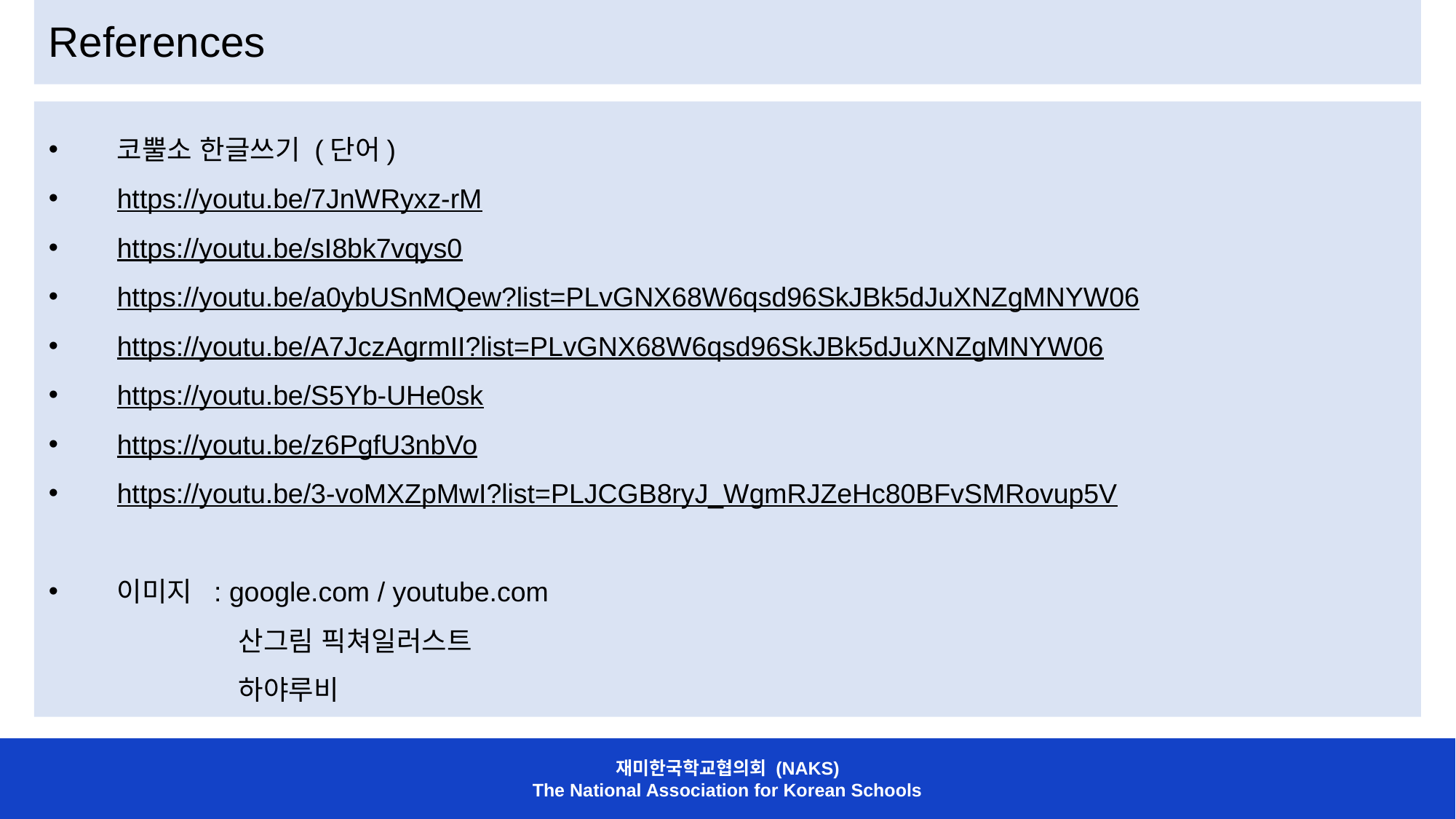

References
코뿔소 한글쓰기 (단어)
https://youtu.be/7JnWRyxz-rM
https://youtu.be/sI8bk7vqys0
https://youtu.be/a0ybUSnMQew?list=PLvGNX68W6qsd96SkJBk5dJuXNZgMNYW06
https://youtu.be/A7JczAgrmII?list=PLvGNX68W6qsd96SkJBk5dJuXNZgMNYW06
https://youtu.be/S5Yb-UHe0sk
https://youtu.be/z6PgfU3nbVo
https://youtu.be/3-voMXZpMwI?list=PLJCGB8ryJ_WgmRJZeHc80BFvSMRovup5V

이미지  : google.com / youtube.com
                        산그림 픽쳐일러스트
                        하야루비

재미한국학교협의회 (NAKS)
The National Association for Korean Schools
재미한국학교협의회 (NAKS)
The National Association for Korean Schools